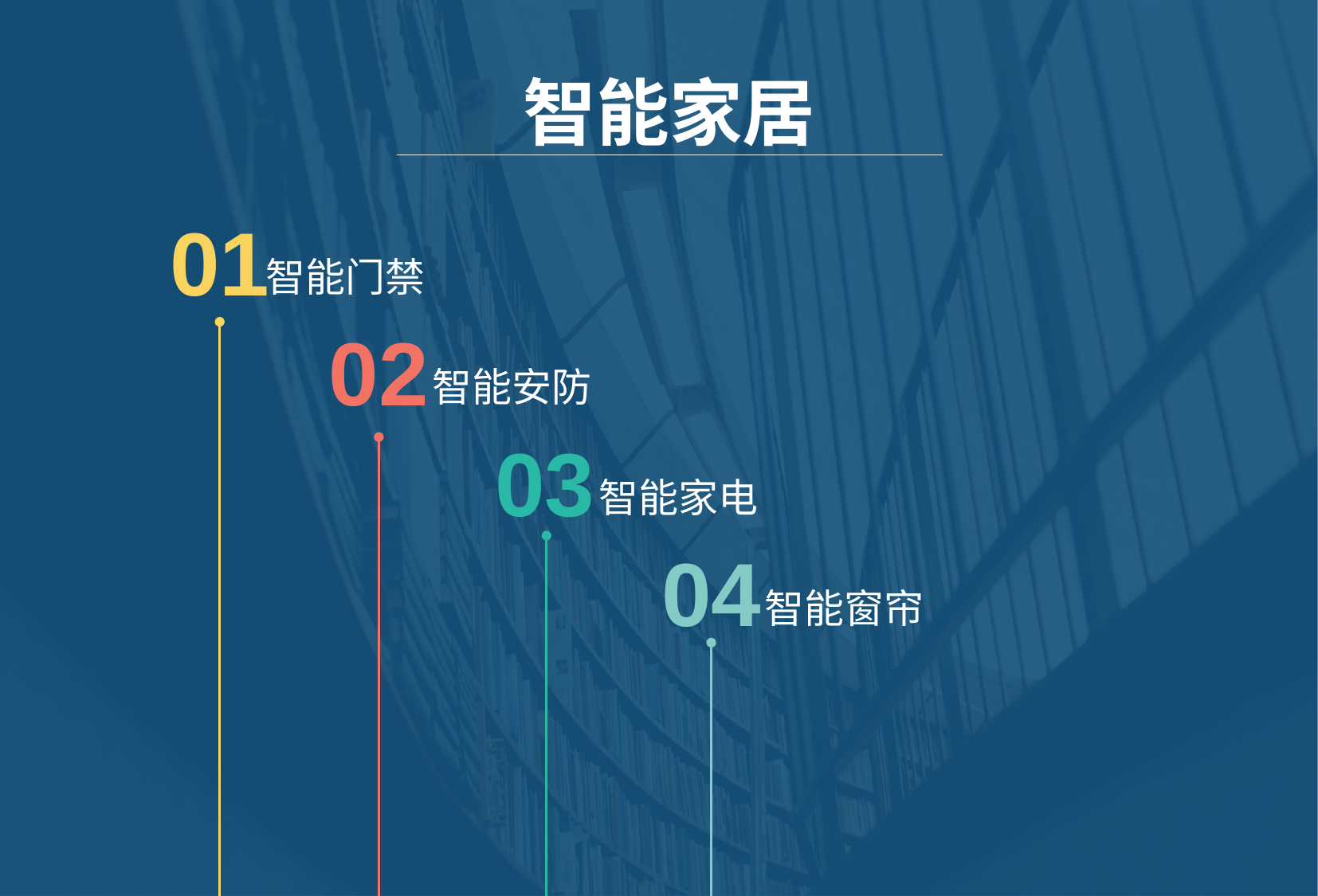

智能家居
01
智能门禁
02
智能安防
03
智能家电
04
智能窗帘